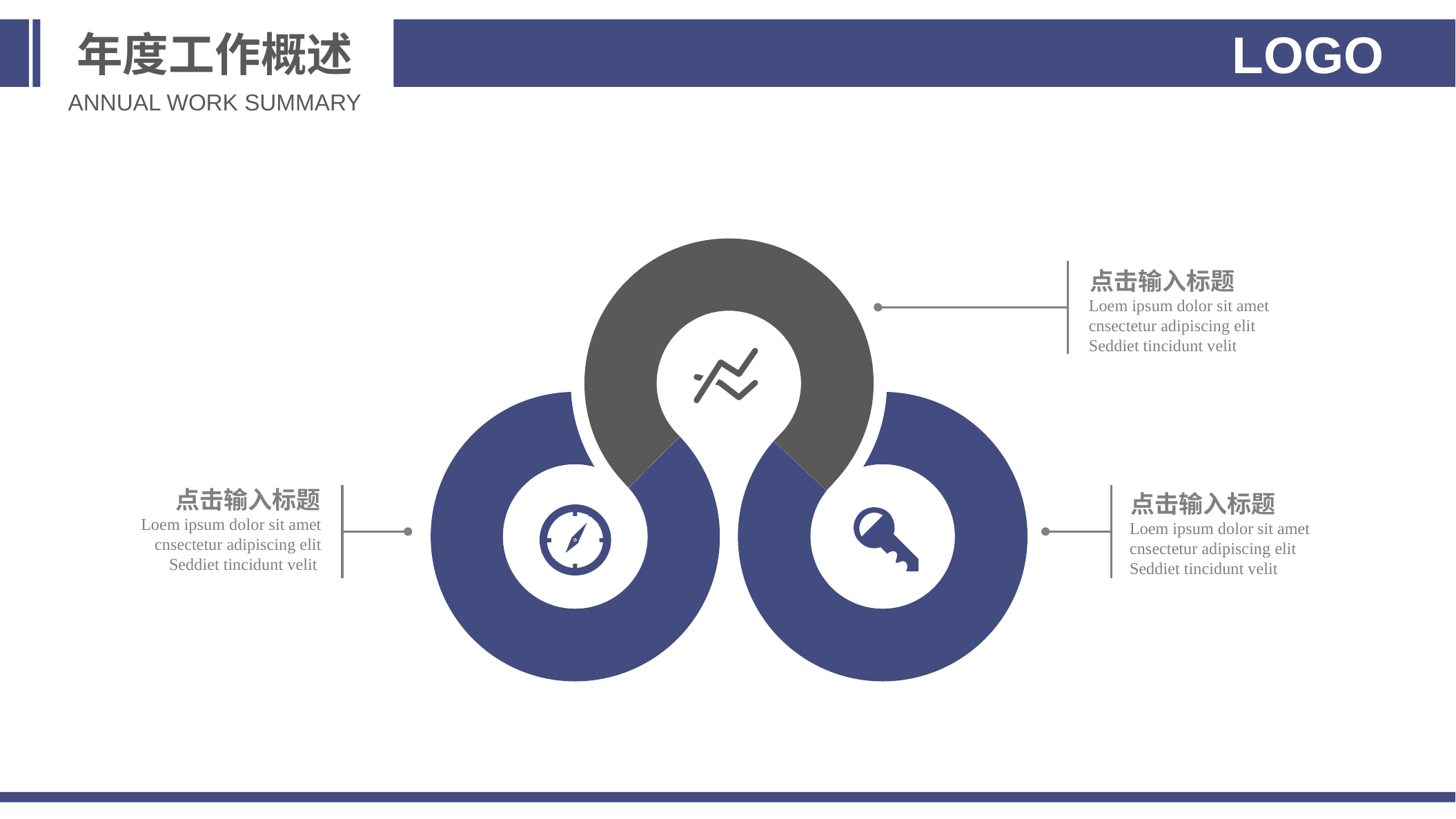

年度工作概述
LOGO
ANNUAL WORK SUMMARY

点击输入标题

Loem ipsum dolor sit amet cnsectetur adipiscing elit Seddiet tincidunt velit

点击输入标题
点击输入标题

Loem ipsum dolor sit amet cnsectetur adipiscing elit Seddiet tincidunt velit
Loem ipsum dolor sit amet cnsectetur adipiscing elit Seddiet tincidunt velit